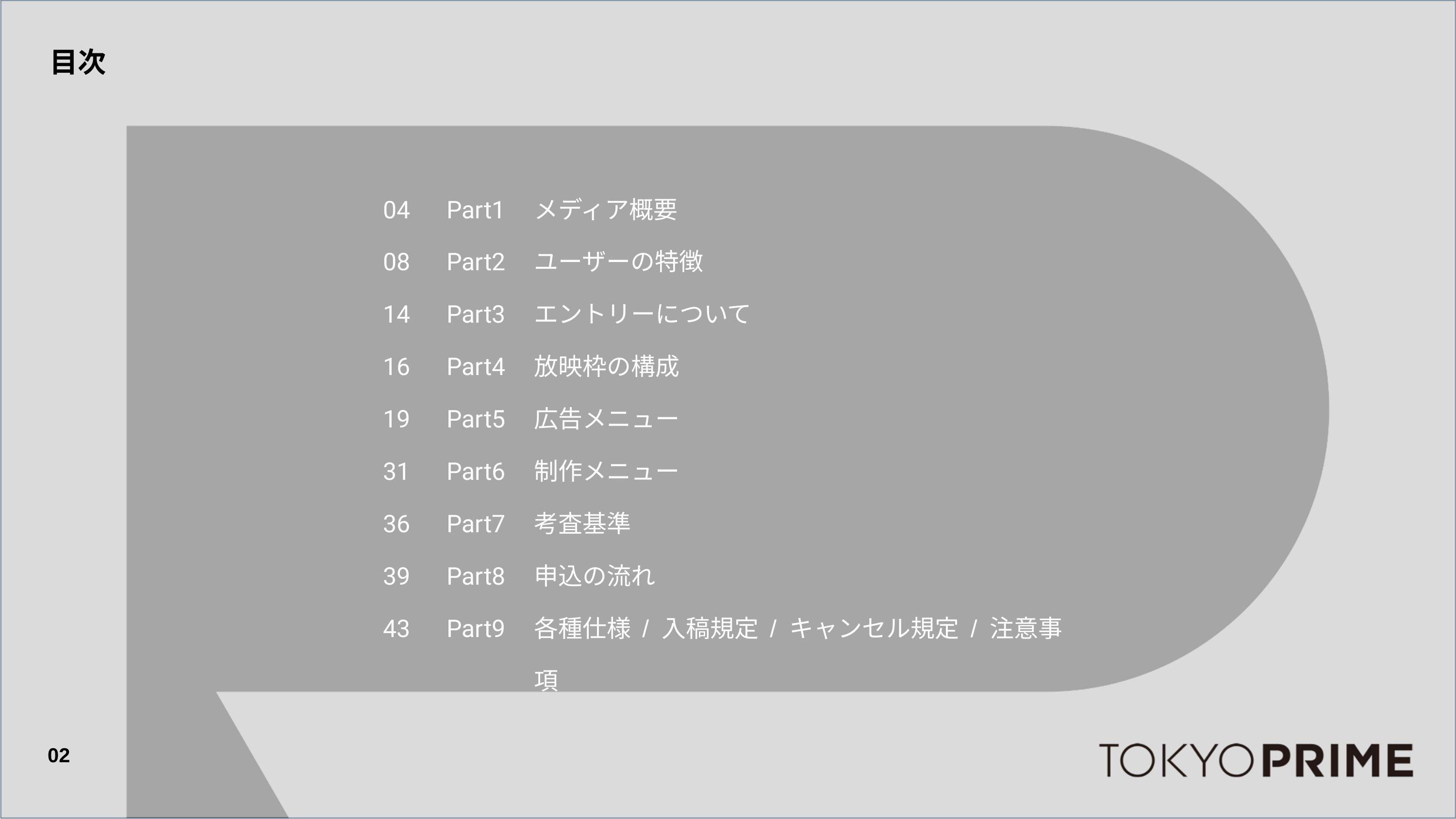

目次
04      Part1
08      Part2
14      Part3
16      Part4
19      Part5
31      Part6
36      Part7
39      Part8
43      Part9
メディア概要
ユーザーの特徴
エントリーについて
放映枠の構成
広告メニュー
制作メニュー
考査基準
申込の流れ
各種仕様 / 入稿規定 / キャンセル規定 / 注意事項
02